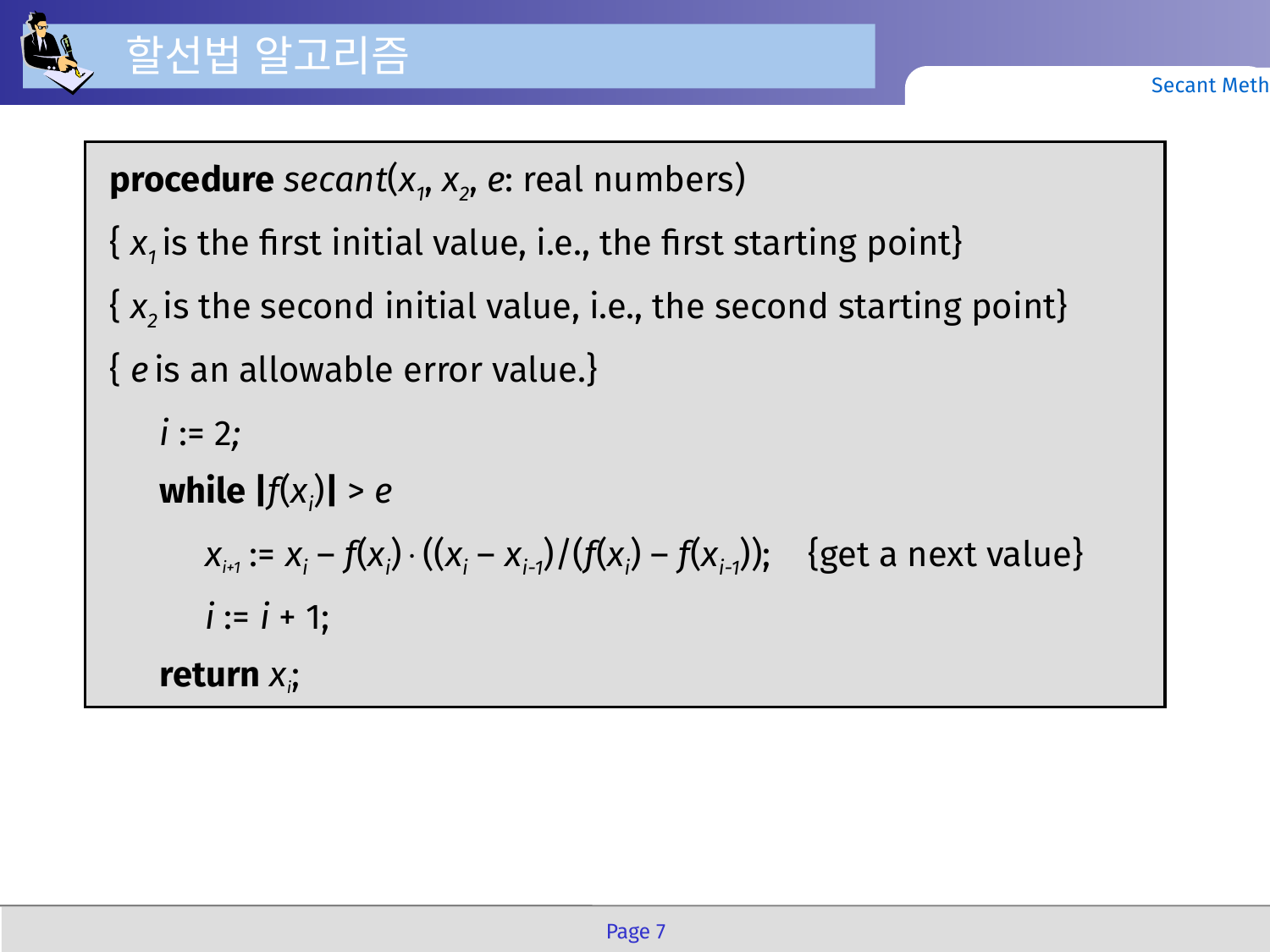

할선법 알고리즘
Secant Method
procedure secant(x1, x2, e: real numbers)
{ x1 is the first initial value, i.e., the first starting point}
{ x2 is the second initial value, i.e., the second starting point}
{ e is an allowable error value.}
	i := 2;
	while |f(xi)| > e
		xi+1 := xi – f(xi)⋅((xi – xi-1)/(f(xi) – f(xi-1));    {get a next value}
		i := i + 1;
	return xi;
Page 7